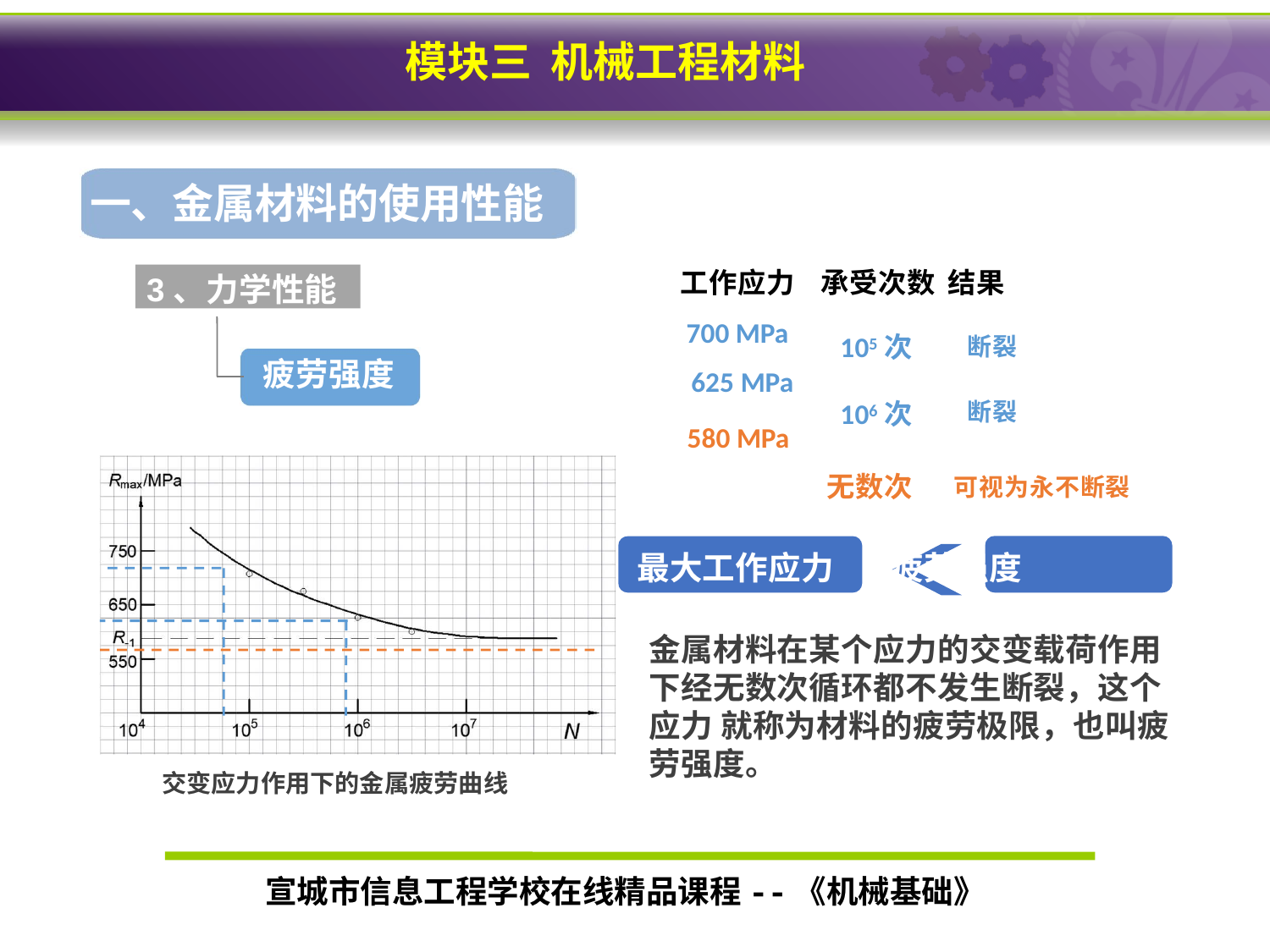

一、金属材料的使用性能
承受次数	结果
105次	断裂
106次	断裂
无数次	可视为永不断裂
工作应力
700 MPa
625 MPa
3、力学性能

疲劳强度

580 MPa

最大工作应力	疲劳强度

金属材料在某个应力的交变载荷作用下经无数次循环都不发生断裂，这个应力 就称为材料的疲劳极限，也叫疲劳强度。

交变应力作用下的金属疲劳曲线